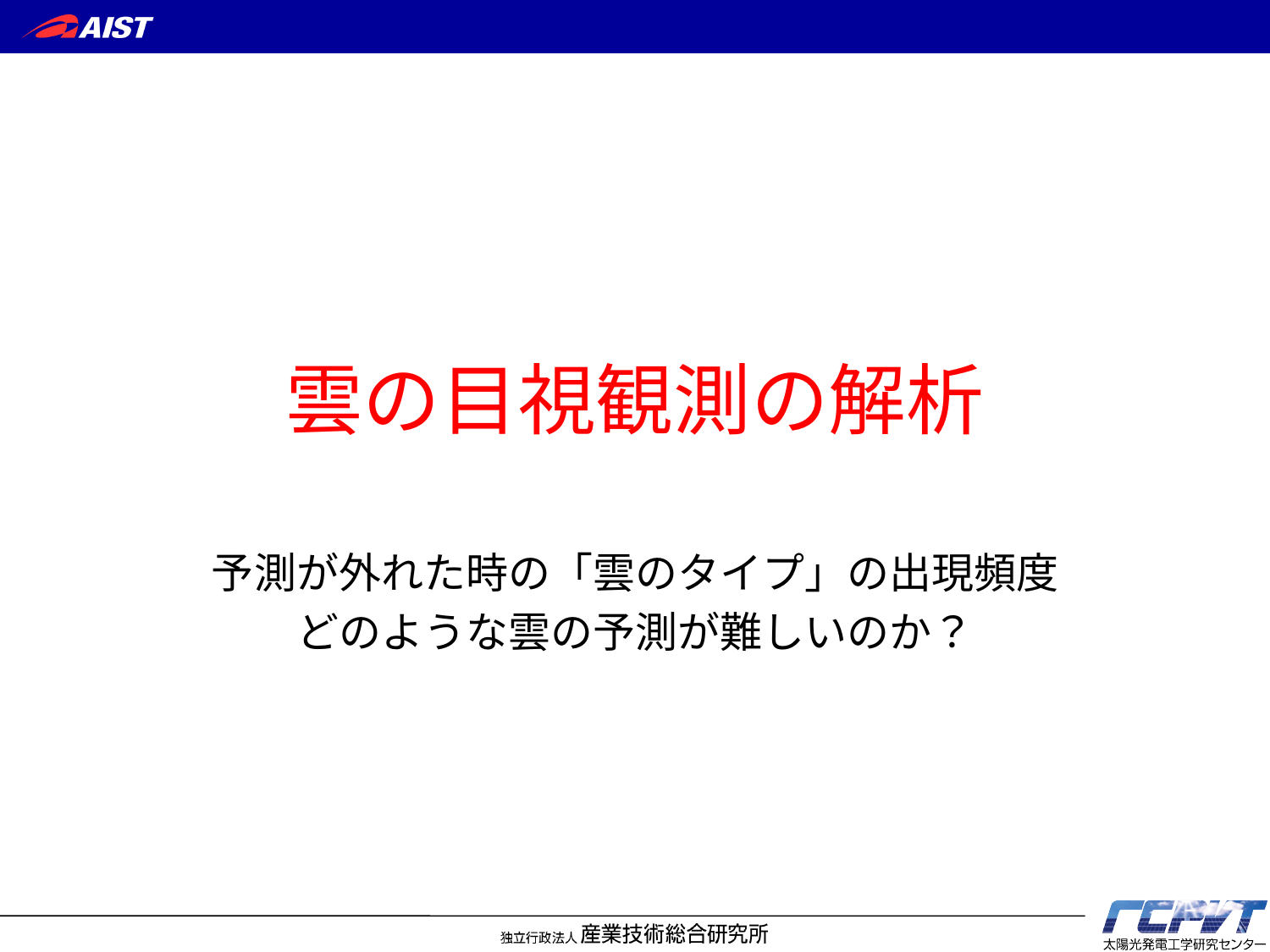

# 雲の目視観測の解析
予測が外れた時の「雲のタイプ」の出現頻度
どのような雲の予測が難しいのか？